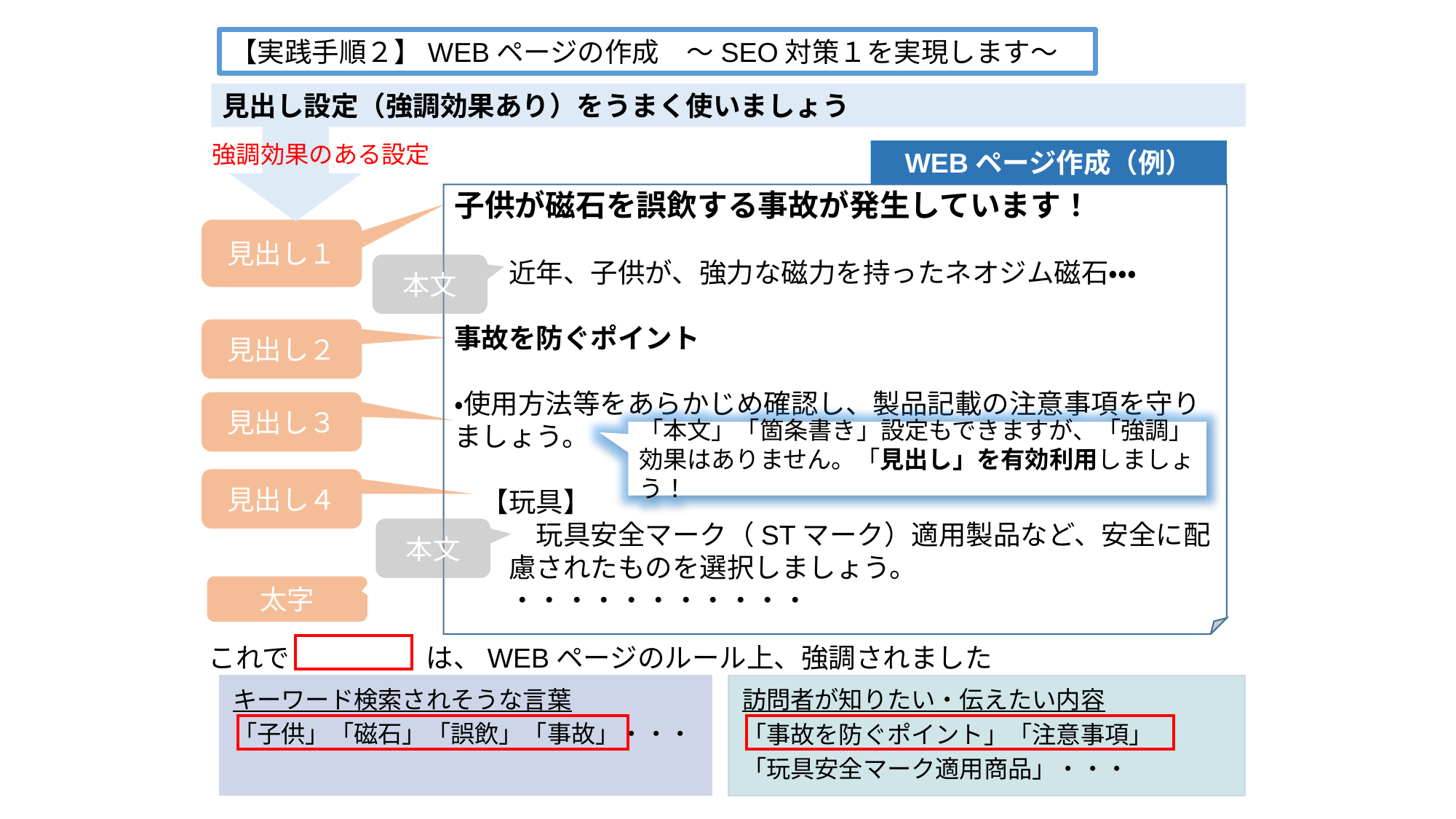

【実践手順２】WEBページの作成　～SEO対策１を実現します～
見出し設定（強調効果あり）をうまく使いましょう

強調効果のある設定
WEBページ作成（例）
子供が磁石を誤飲する事故が発生しています！
　　
　　近年、子供が、強力な磁力を持ったネオジム磁石・・・

事故を防ぐポイント
・使用方法等をあらかじめ確認し、製品記載の注意事項を守りましょう。
　【玩具】
　玩具安全マーク（STマーク）適用製品など、安全に配慮されたものを選択しましょう。
・・・・・・・・・・・
見出し１
本文
見出し２
見出し３
「本文」「箇条書き」設定もできますが、「強調」効果はありません。「見出し」を有効利用しましょう！
見出し４
本文
太字
これで　　　　　は、WEBページのルール上、強調されました

キーワード検索されそうな言葉
「子供」「磁石」「誤飲」「事故」・・・

訪問者が知りたい・伝えたい内容
「事故を防ぐポイント」「注意事項」
「玩具安全マーク適用商品」・・・